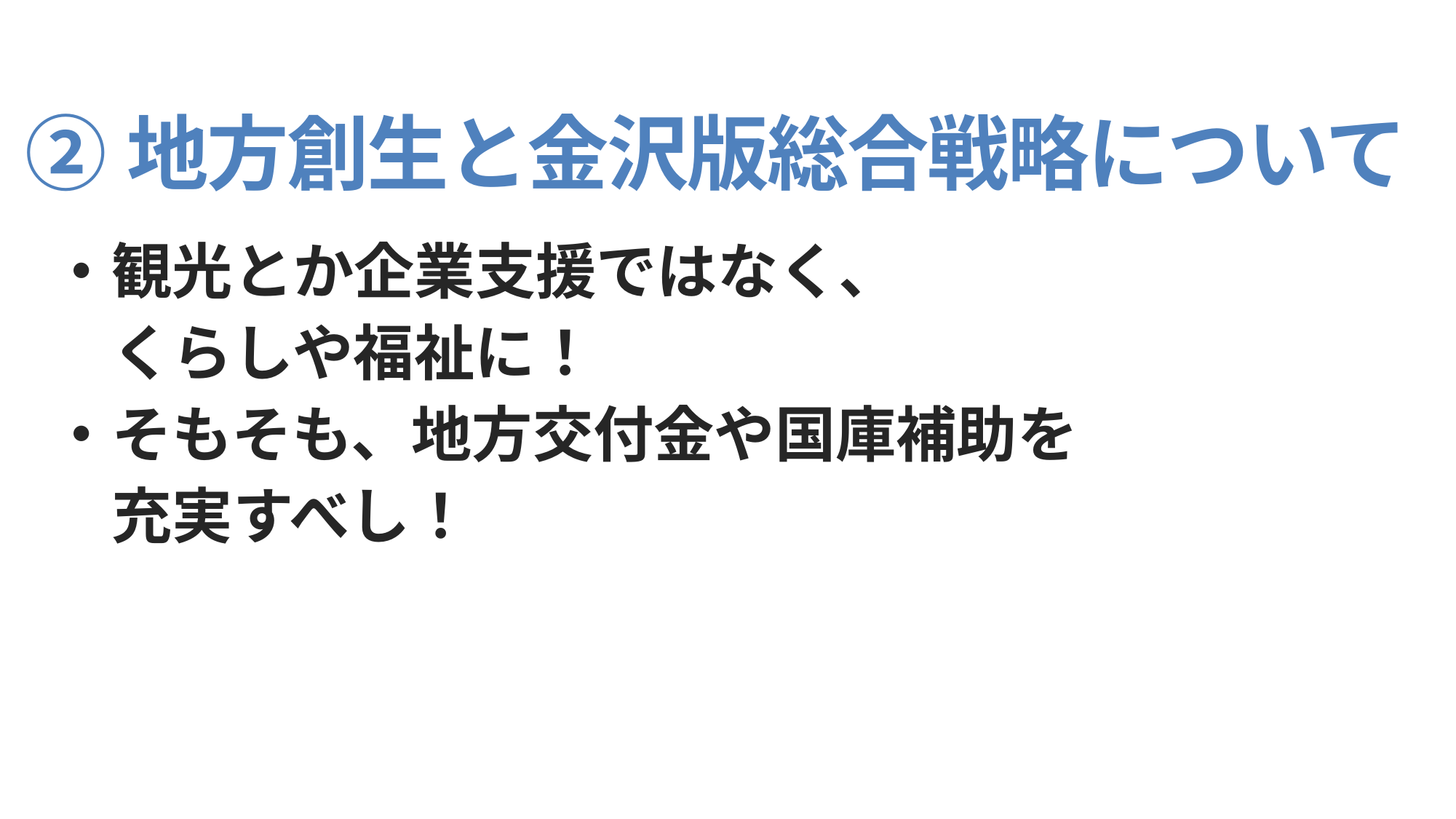

# ②地方創生と金沢版総合戦略について
・観光とか企業支援ではなく、
　くらしや福祉に！
・そもそも、地方交付金や国庫補助を
　充実すべし！